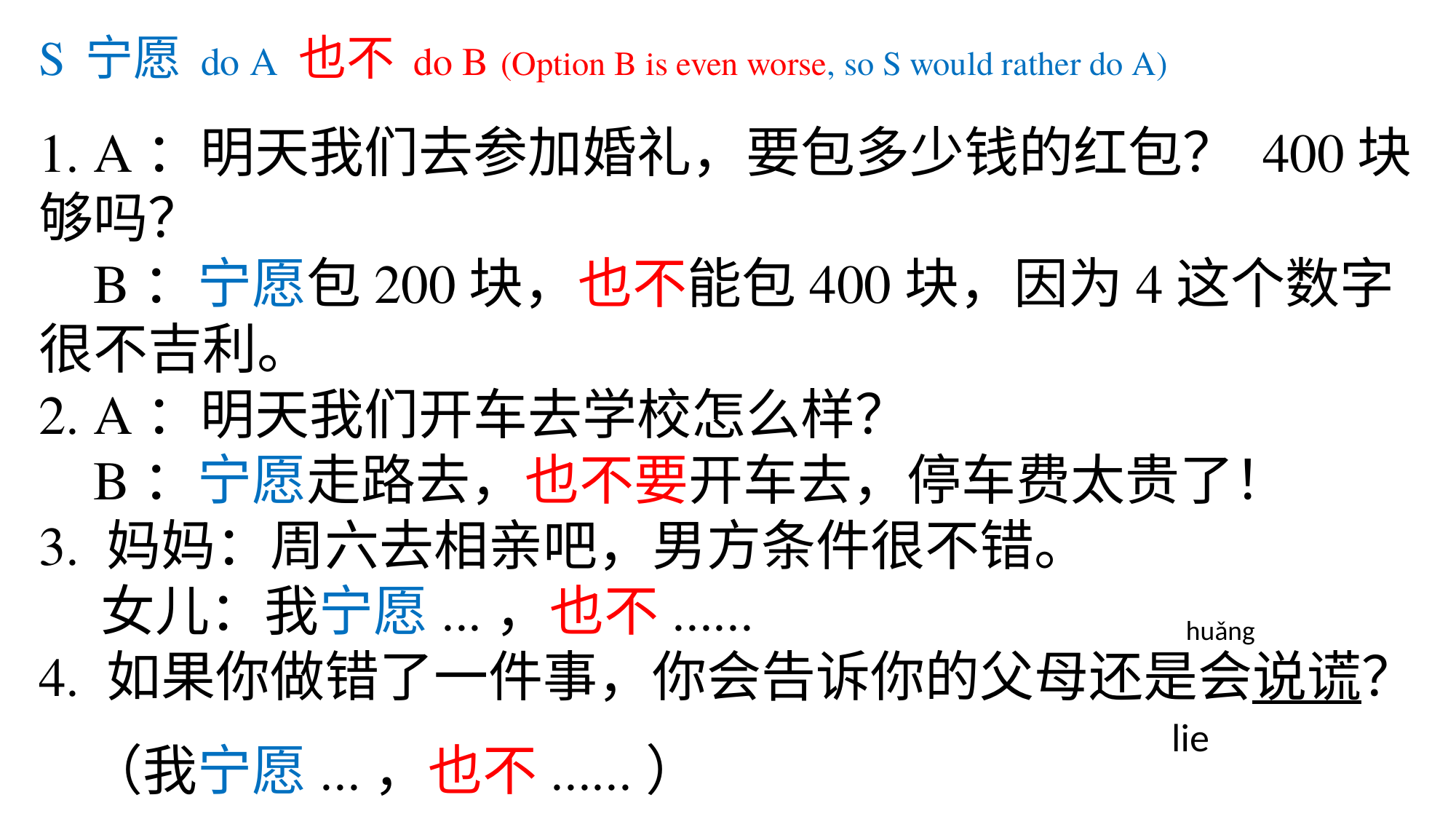

# S 宁愿 do A 也不 do B (Option B is even worse, so S would rather do A)
1. A：明天我们去参加婚礼，要包多少钱的红包？ 400块够吗？
    B：宁愿包200块，也不能包400块，因为4这个数字很不吉利。
2. A：明天我们开车去学校怎么样？
    B：宁愿走路去，也不要开车去，停车费太贵了！
3. 妈妈：周六去相亲吧，男方条件很不错。
    女儿：我宁愿...，也不......
4. 如果你做错了一件事，你会告诉你的父母还是会说谎？
   （我宁愿...，也不......）
huǎng
lie